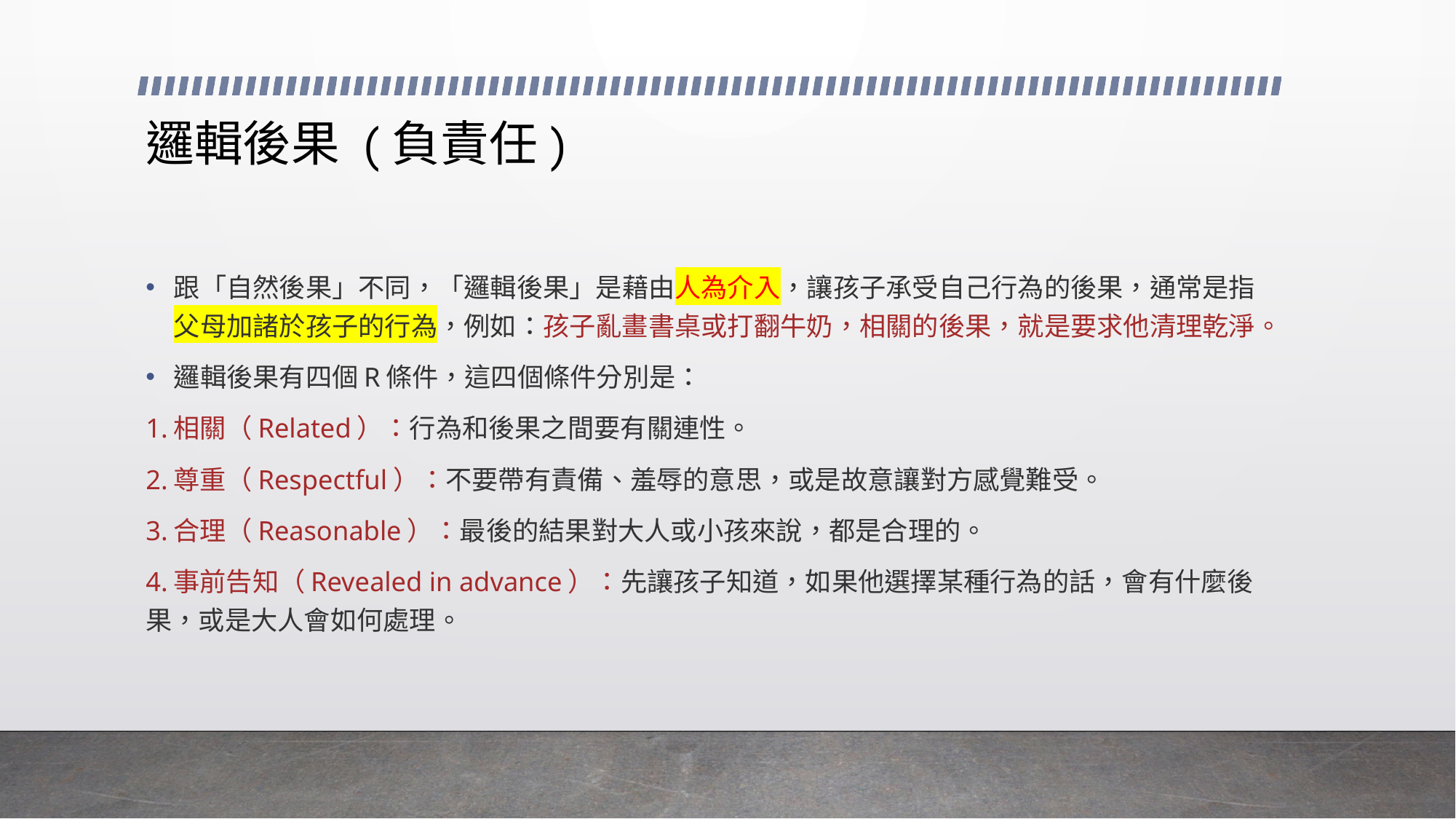

# 邏輯後果 (負責任)
跟「自然後果」不同，「邏輯後果」是藉由人為介入，讓孩子承受自己行為的後果，通常是指父母加諸於孩子的行為，例如：孩子亂畫書桌或打翻牛奶，相關的後果，就是要求他清理乾淨。
邏輯後果有四個R條件，這四個條件分別是：
1.相關（Related）：行為和後果之間要有關連性。
2.尊重（Respectful）：不要帶有責備、羞辱的意思，或是故意讓對方感覺難受。
3.合理（Reasonable）：最後的結果對大人或小孩來說，都是合理的。
4.事前告知（Revealed in advance）：先讓孩子知道，如果他選擇某種行為的話，會有什麼後果，或是大人會如何處理。